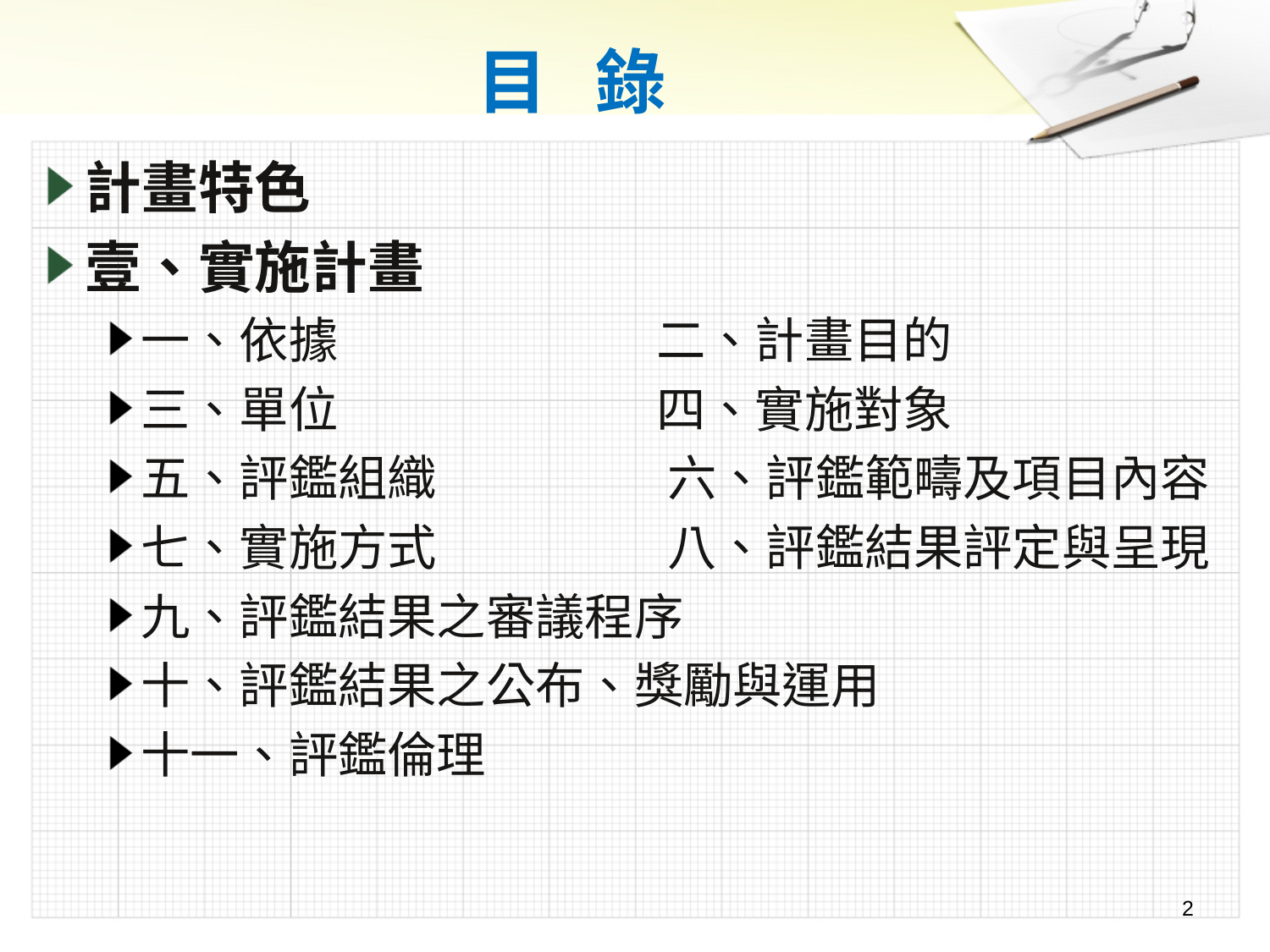

# 目   錄
計畫特色
壹、實施計畫
一、依據                             二、計畫目的
三、單位                             四、實施對象
五、評鑑組織                     六、評鑑範疇及項目內容
七、實施方式                     八、評鑑結果評定與呈現
九、評鑑結果之審議程序
十、評鑑結果之公布、獎勵與運用
十一、評鑑倫理
2